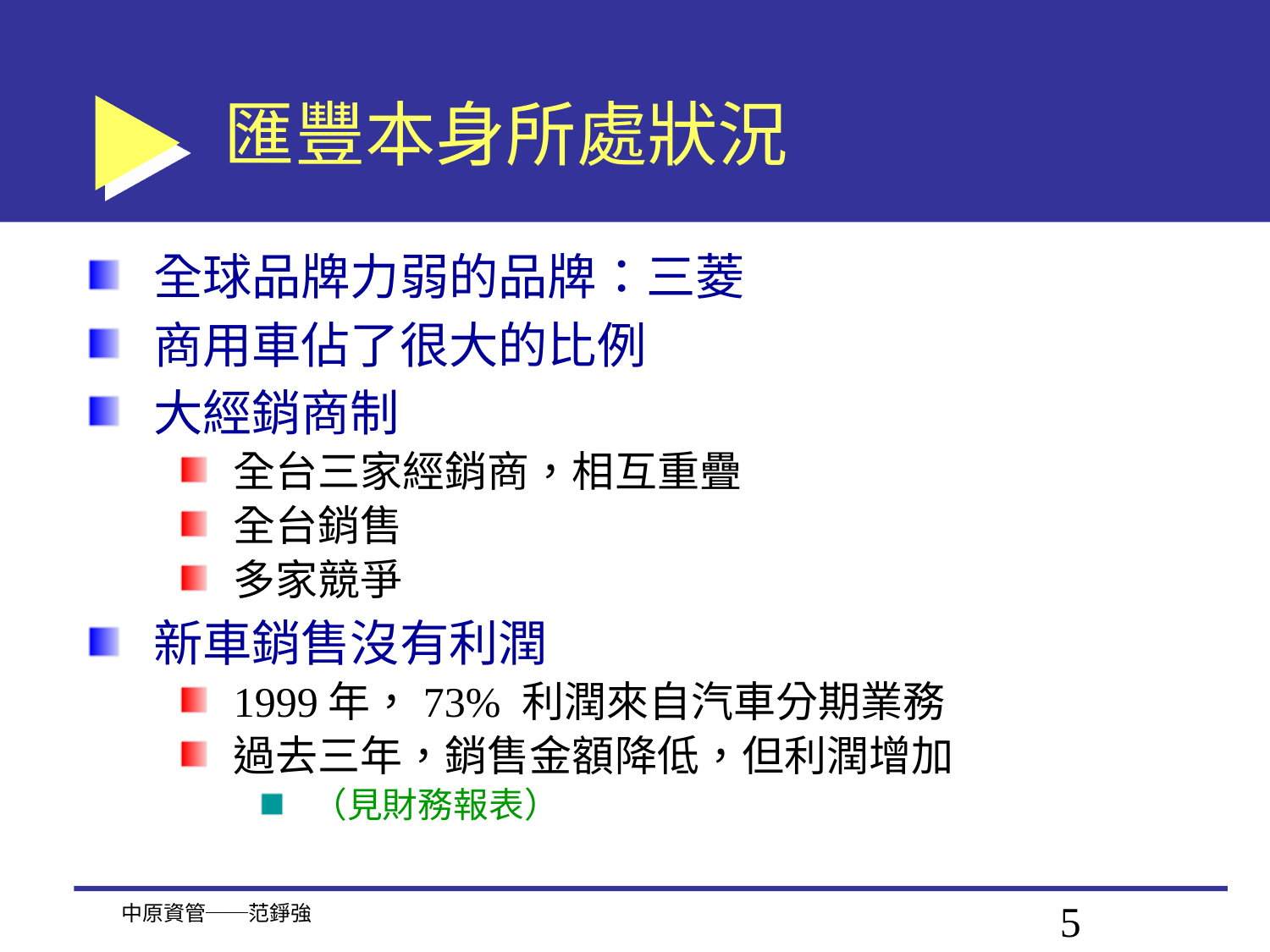

# 匯豐本身所處狀況
全球品牌力弱的品牌：三菱
商用車佔了很大的比例
大經銷商制
全台三家經銷商，相互重疊
全台銷售
多家競爭
新車銷售沒有利潤
1999年，73% 利潤來自汽車分期業務
過去三年，銷售金額降低，但利潤增加
（見財務報表）